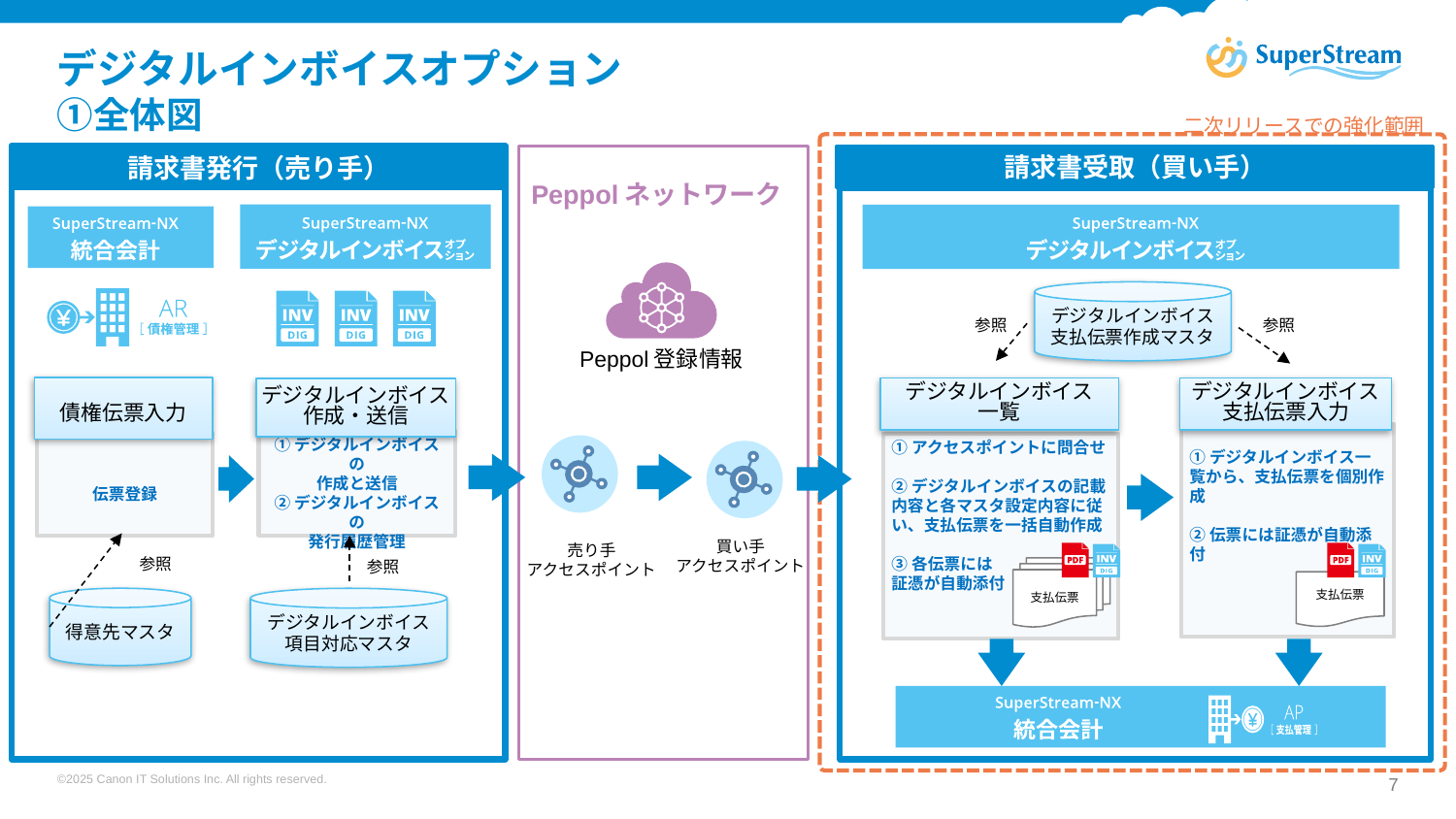

# デジタルインボイスオプション ①全体図
二次リリースでの強化範囲

請求書受取（買い手）

請求書発行（売り手）
Peppolネットワーク

デジタルインボイス支払伝票作成マスタ

参照
参照
Peppol登録情報
債権伝票入力
デジタルインボイス
一覧
デジタルインボイス
支払伝票入力
デジタルインボイス作成・送信

①デジタルインボイス一覧から、支払伝票を個別作成

②伝票には証憑が自動添付

①デジタルインボイスの
作成と送信
②デジタルインボイスの
発行履歴管理

伝票登録
①アクセスポイントに問合せ

②デジタルインボイスの記載内容と各マスタ設定内容に従い、支払伝票を一括自動作成

③各伝票には
証憑が自動添付

買い手
アクセスポイント
売り手
アクセスポイント

参照
参照
支払伝票
支払伝票
得意先マスタ
デジタルインボイス項目対応マスタ

©2025 Canon IT Solutions Inc. All rights reserved.
7